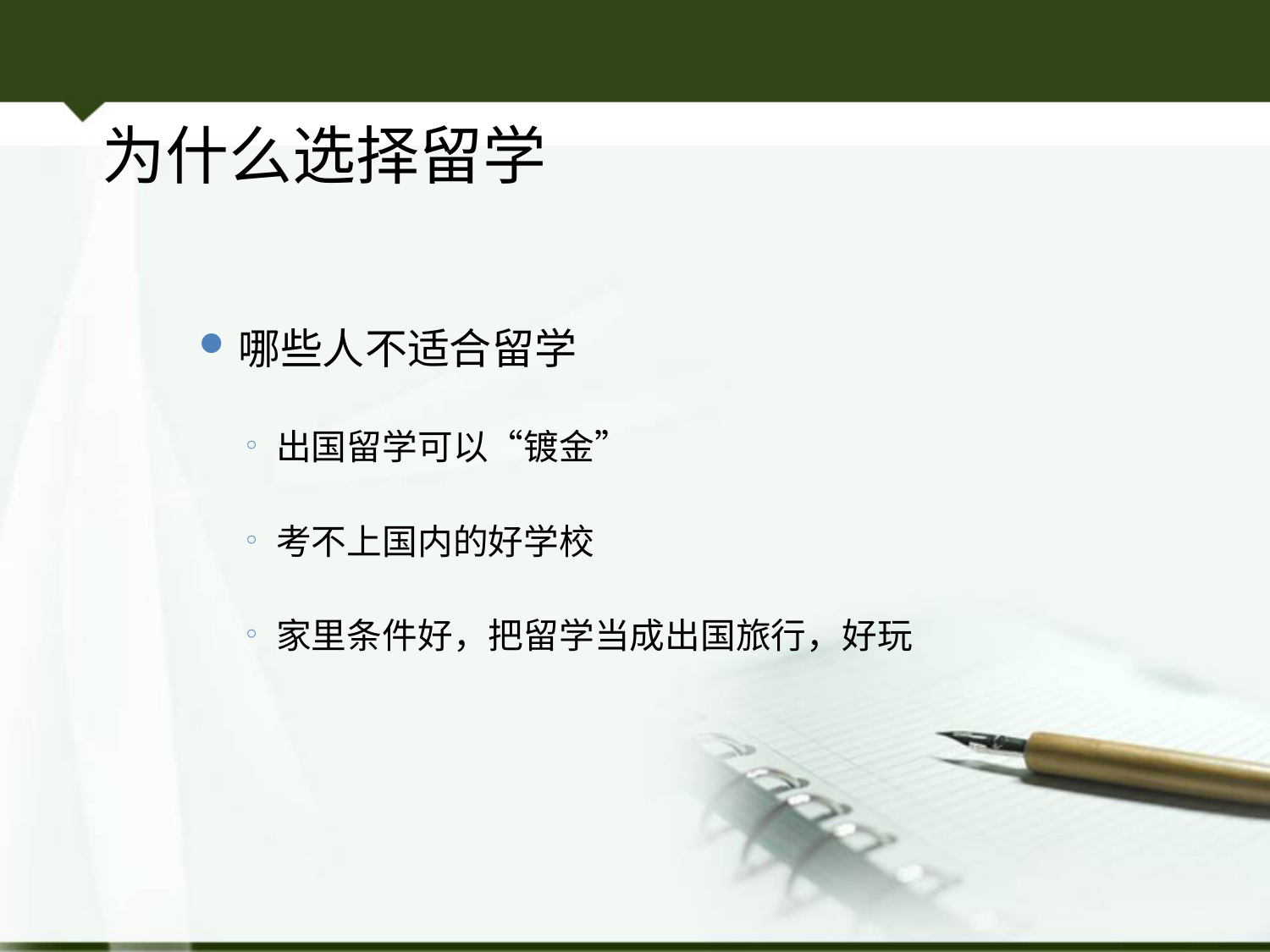

为什么选择留学
哪些人不适合留学
出国留学可以“镀金”
考不上国内的好学校
家里条件好，把留学当成出国旅行，好玩